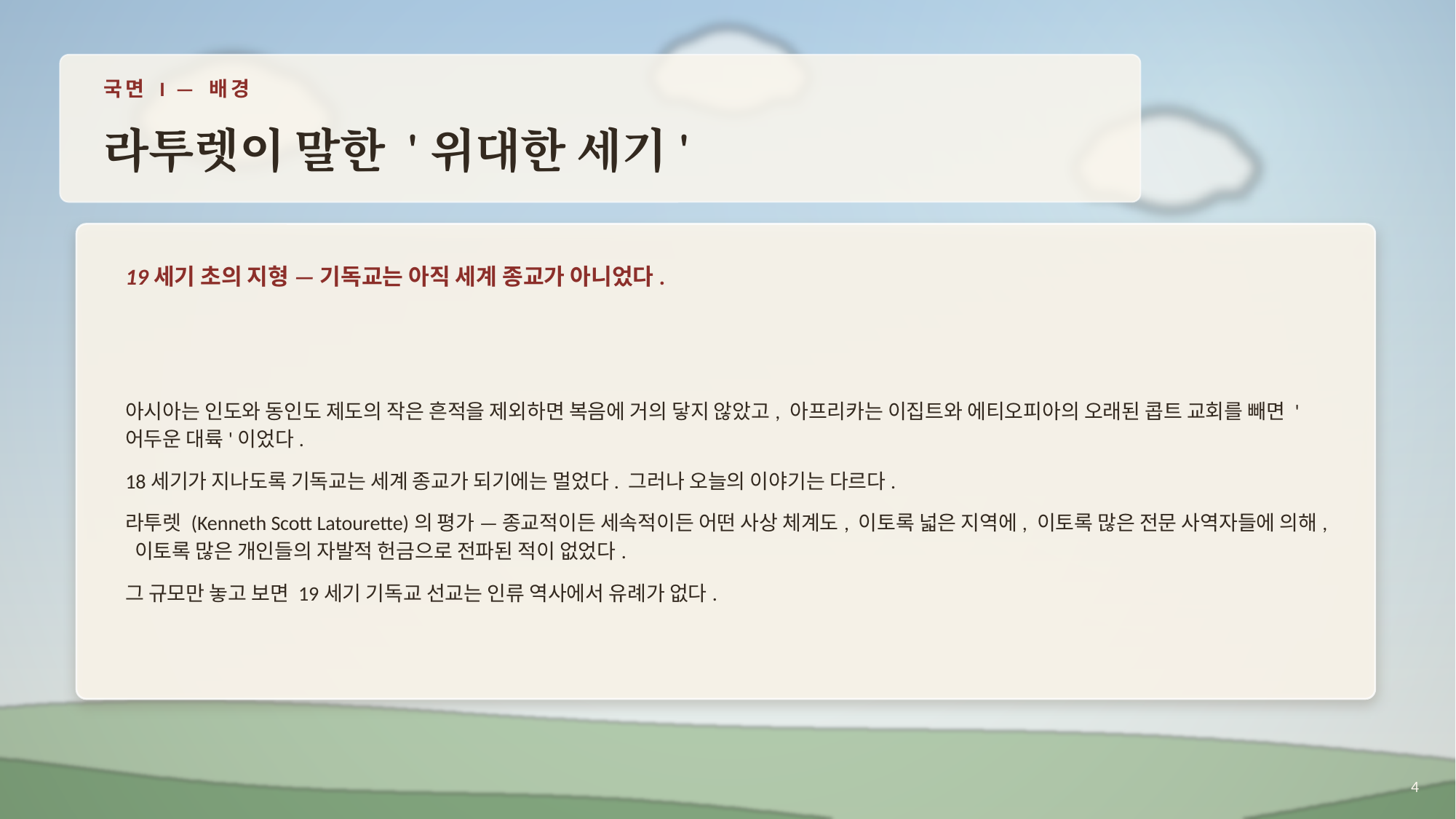

국면 I — 배경
라투렛이 말한 '위대한 세기'

19세기 초의 지형 — 기독교는 아직 세계 종교가 아니었다.
아시아는 인도와 동인도 제도의 작은 흔적을 제외하면 복음에 거의 닿지 않았고, 아프리카는 이집트와 에티오피아의 오래된 콥트 교회를 빼면 '어두운 대륙'이었다.
18세기가 지나도록 기독교는 세계 종교가 되기에는 멀었다. 그러나 오늘의 이야기는 다르다.
라투렛 (Kenneth Scott Latourette)의 평가 — 종교적이든 세속적이든 어떤 사상 체계도, 이토록 넓은 지역에, 이토록 많은 전문 사역자들에 의해, 이토록 많은 개인들의 자발적 헌금으로 전파된 적이 없었다.
그 규모만 놓고 보면 19세기 기독교 선교는 인류 역사에서 유례가 없다.
4